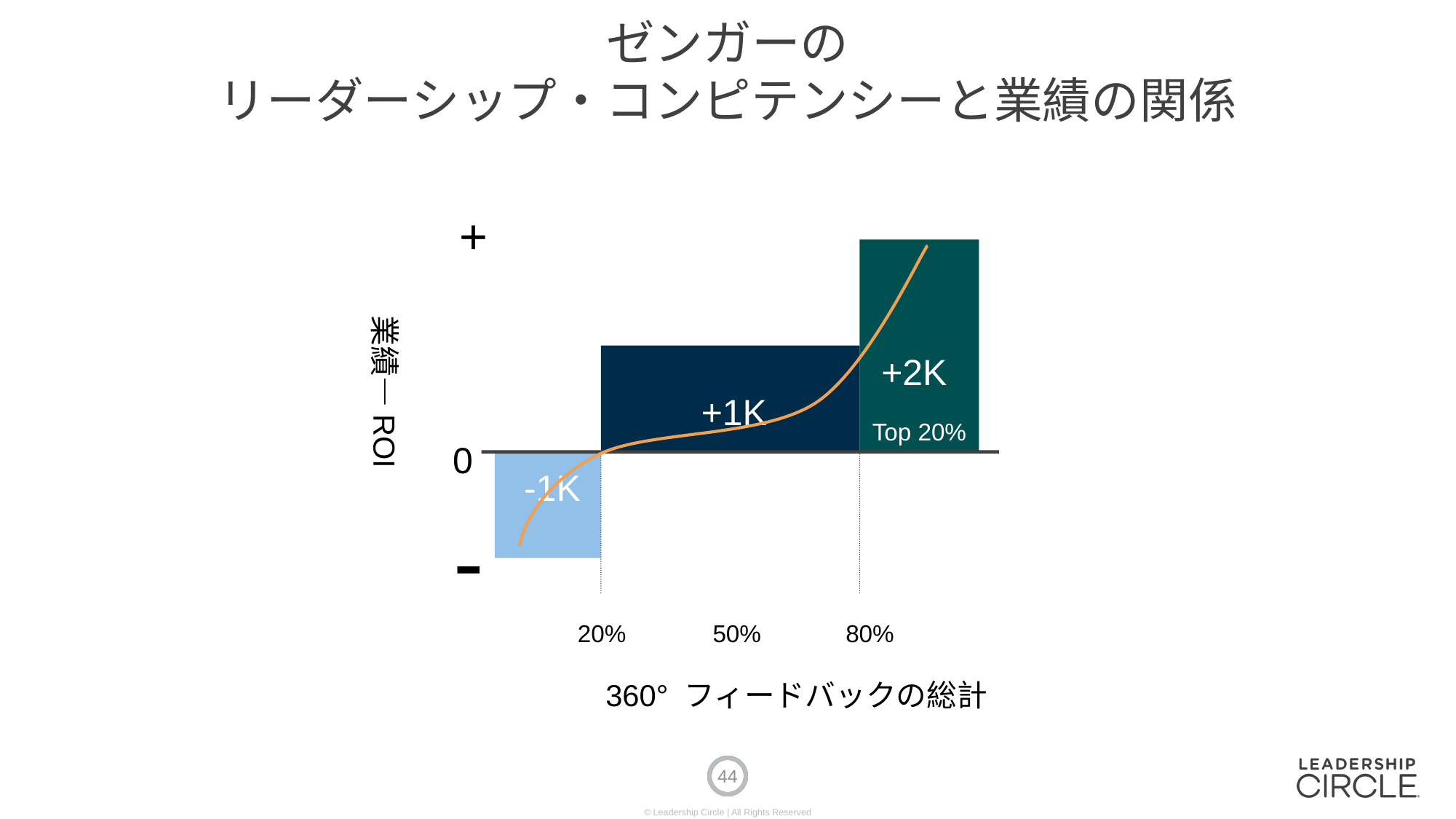

# ゼンガーの リーダーシップ・コンピテンシーと業績の関係
+

+2K

+1K
Top 20%
0

-1K
-
20%
50%
80%

業績—ROI
360° フィードバックの総計
44
© Leadership Circle | All Rights Reserved